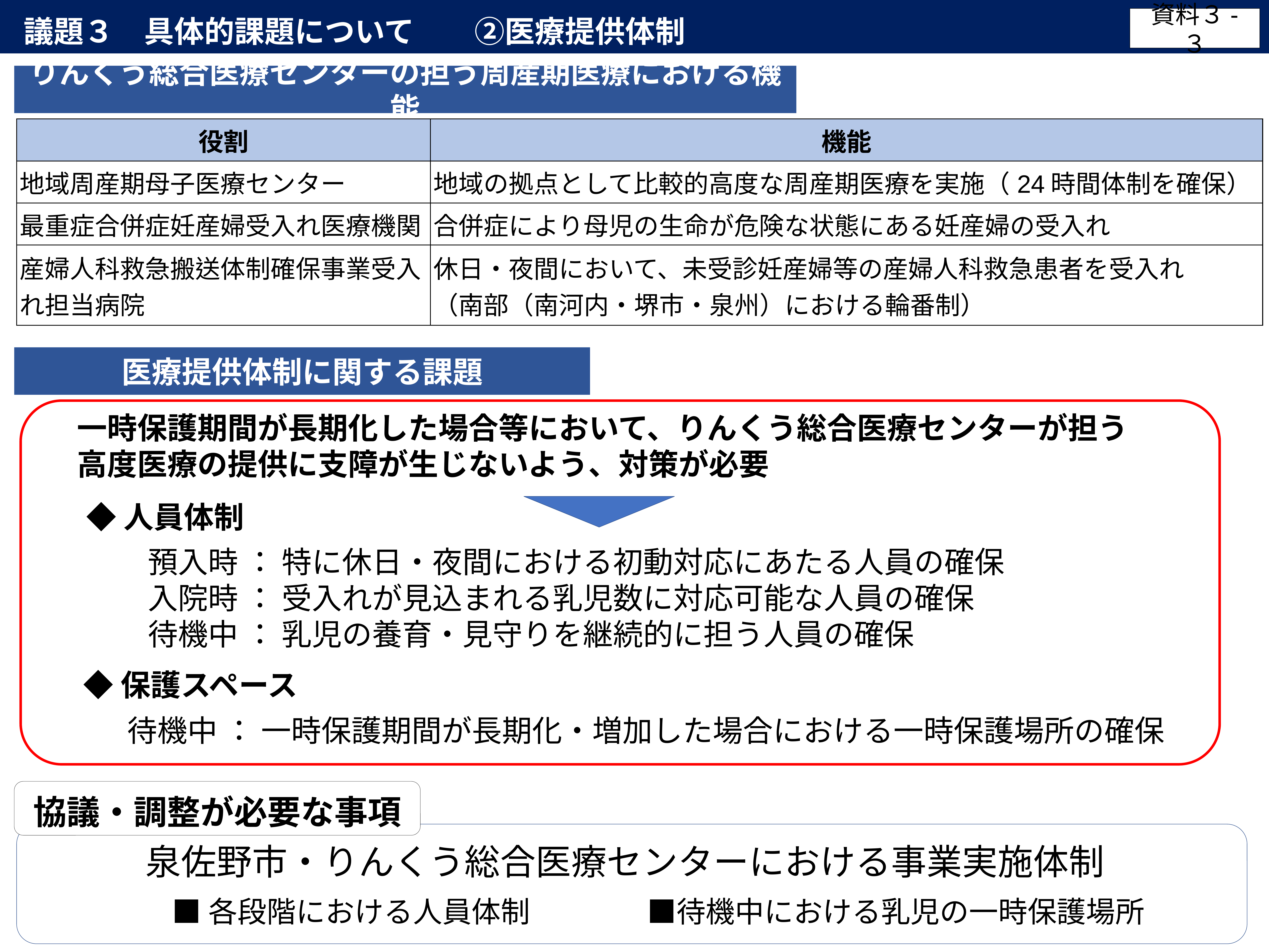

資料３- ３
議題３　具体的課題について　　②医療提供体制
りんくう総合医療センターの担う周産期医療における機能
| 役割 | 機能 |
| --- | --- |
| 地域周産期母子医療センター | 地域の拠点として比較的高度な周産期医療を実施（24時間体制を確保） |
| 最重症合併症妊産婦受入れ医療機関 | 合併症により母児の生命が危険な状態にある妊産婦の受入れ |
| 産婦人科救急搬送体制確保事業受入れ担当病院 | 休日・夜間において、未受診妊産婦等の産婦人科救急患者を受入れ （南部（南河内・堺市・泉州）における輪番制） |
医療提供体制に関する課題

一時保護期間が長期化した場合等において、りんくう総合医療センターが担う
高度医療の提供に支障が生じないよう、対策が必要
◆人員体制

　　預入時 ： 特に休日・夜間における初動対応にあたる人員の確保
　　入院時 ： 受入れが見込まれる乳児数に対応可能な人員の確保
　　待機中 ： 乳児の養育・見守りを継続的に担う人員の確保

◆保護スペース
待機中 ： 一時保護期間が長期化・増加した場合における一時保護場所の確保
協議・調整が必要な事項

泉佐野市・りんくう総合医療センターにおける事業実施体制
■各段階における人員体制　　　　■待機中における乳児の一時保護場所